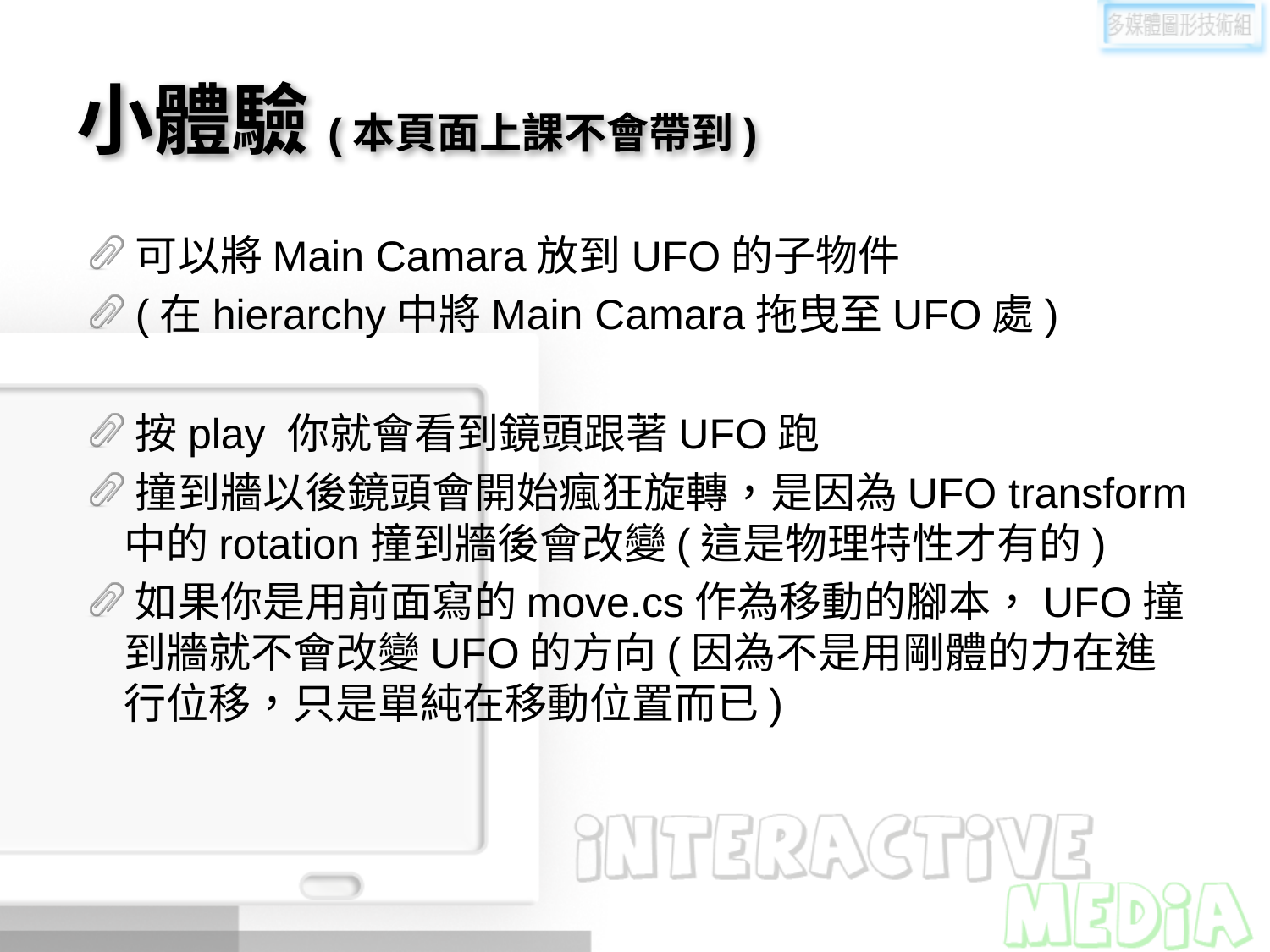

# 小體驗(本頁面上課不會帶到)
可以將Main Camara放到UFO的子物件
(在hierarchy中將Main Camara拖曳至UFO處)

按play 你就會看到鏡頭跟著UFO跑
撞到牆以後鏡頭會開始瘋狂旋轉，是因為UFO transform中的rotation撞到牆後會改變(這是物理特性才有的)
如果你是用前面寫的move.cs作為移動的腳本，UFO撞到牆就不會改變UFO的方向(因為不是用剛體的力在進行位移，只是單純在移動位置而已)